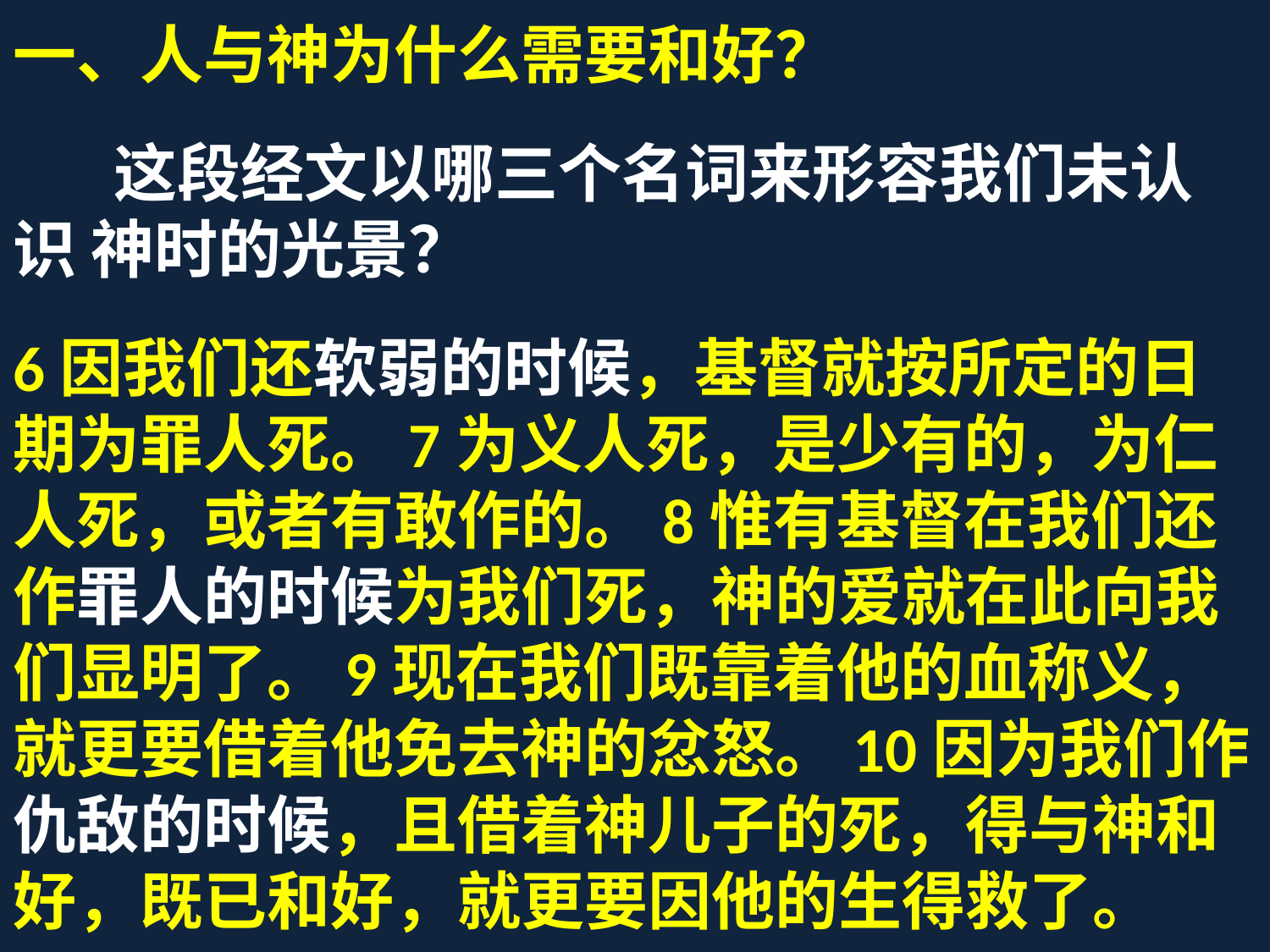

一、人与神为什么需要和好？

      这段经文以哪三个名词来形容我们未认识 神时的光景？

6因我们还软弱的时候，基督就按所定的日期为罪人死。7为义人死，是少有的，为仁人死，或者有敢作的。8惟有基督在我们还作罪人的时候为我们死，神的爱就在此向我们显明了。9现在我们既靠着他的血称义，就更要借着他免去神的忿怒。10因为我们作仇敌的时候，且借着神儿子的死，得与神和好，既已和好，就更要因他的生得救了。